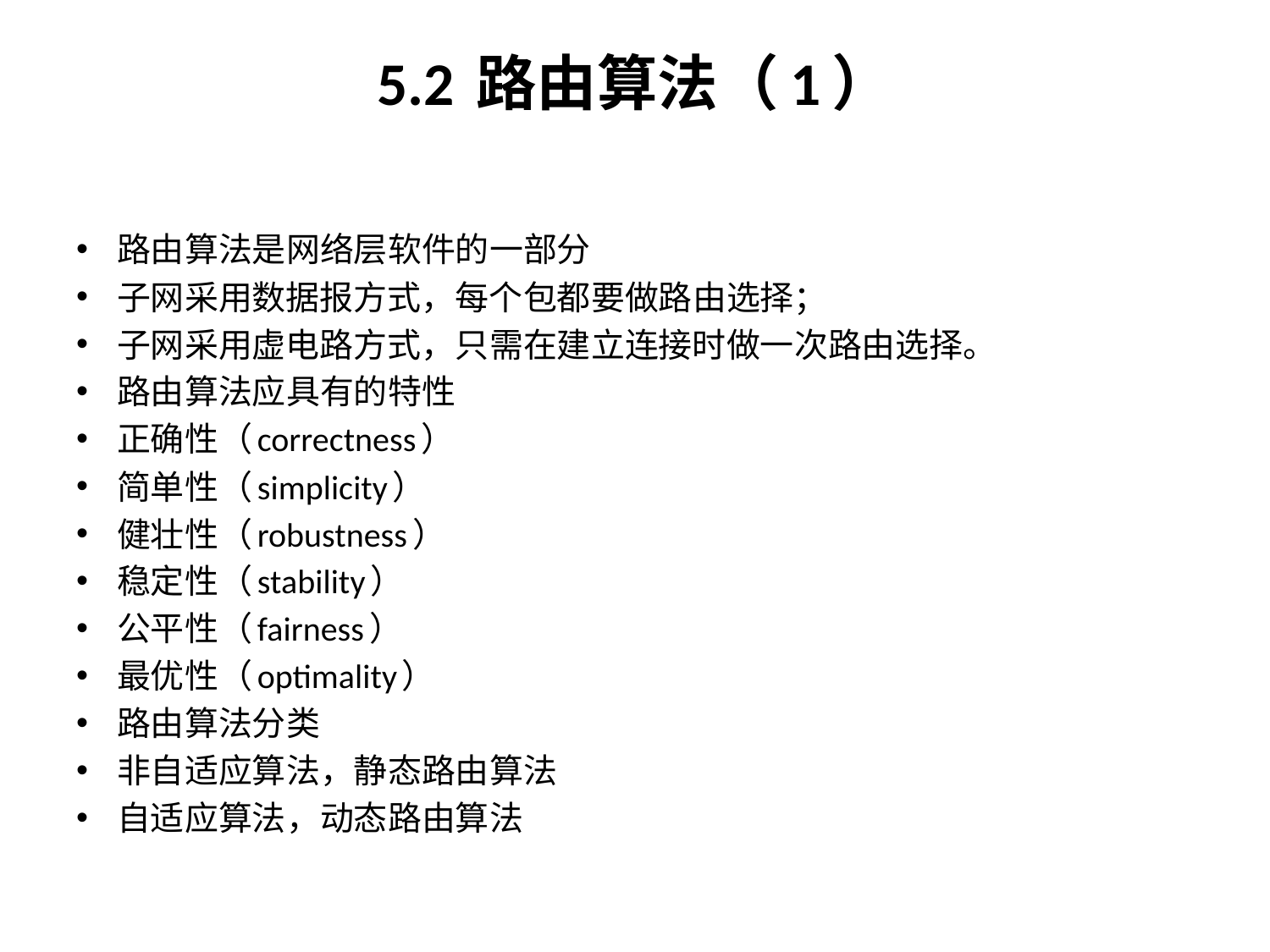

# 5.2	路由算法（1）
路由算法是网络层软件的一部分
子网采用数据报方式，每个包都要做路由选择；
子网采用虚电路方式，只需在建立连接时做一次路由选择。
路由算法应具有的特性
正确性（correctness）
简单性（simplicity）
健壮性（robustness）
稳定性（stability）
公平性（fairness）
最优性（optimality）
路由算法分类
非自适应算法，静态路由算法
自适应算法，动态路由算法